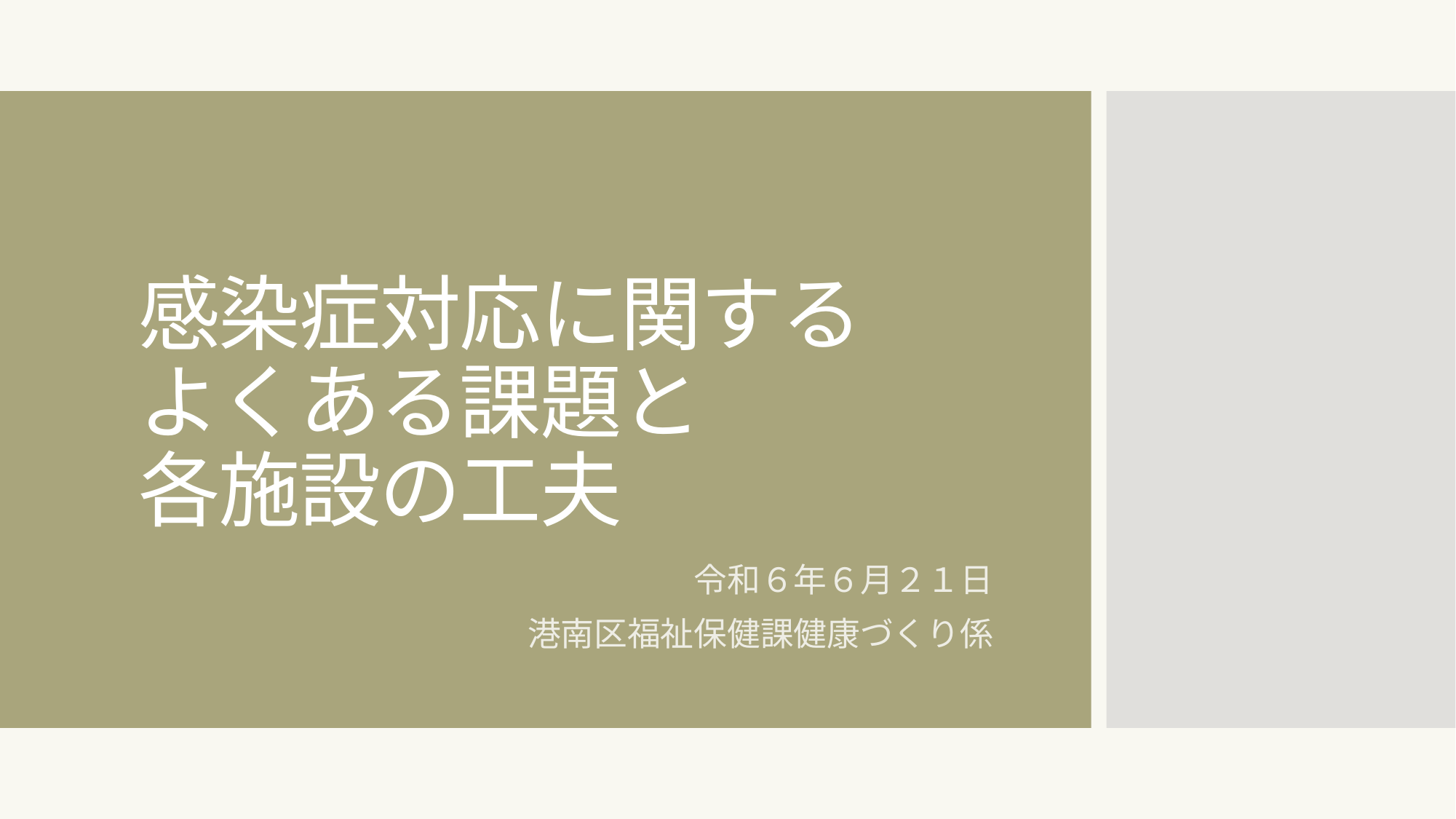

# 感染症対応に関する よくある課題と 各施設の工夫
令和６年６月２１日
港南区福祉保健課健康づくり係